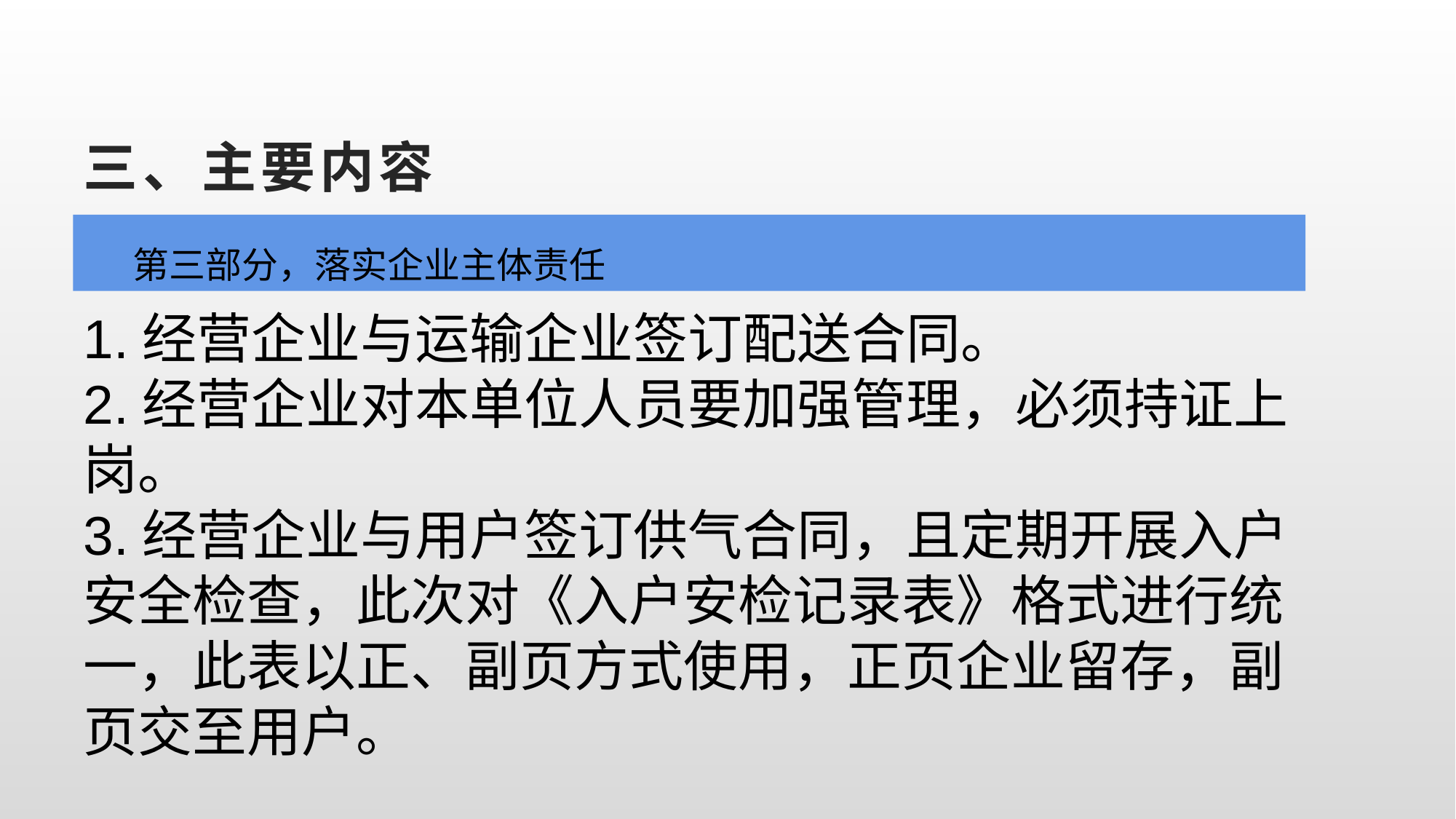

# 三、主要内容
第三部分，落实企业主体责任
1.经营企业与运输企业签订配送合同。
2.经营企业对本单位人员要加强管理，必须持证上岗。
3.经营企业与用户签订供气合同，且定期开展入户安全检查，此次对《入户安检记录表》格式进行统一，此表以正、副页方式使用，正页企业留存，副页交至用户。